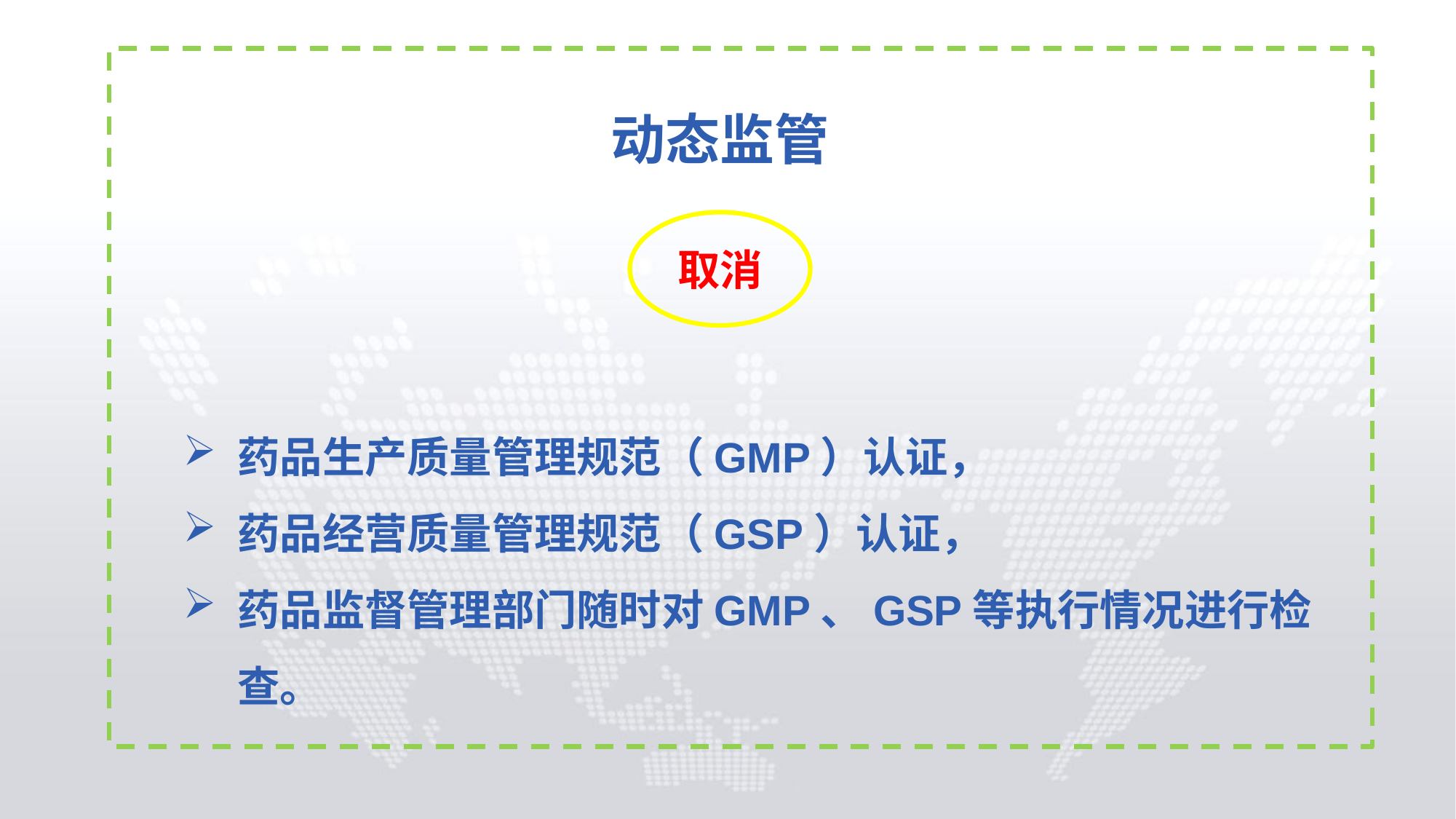

动态监管

取消

药品生产质量管理规范（GMP）认证，
药品经营质量管理规范（GSP）认证，
药品监督管理部门随时对GMP、GSP等执行情况进行检查。